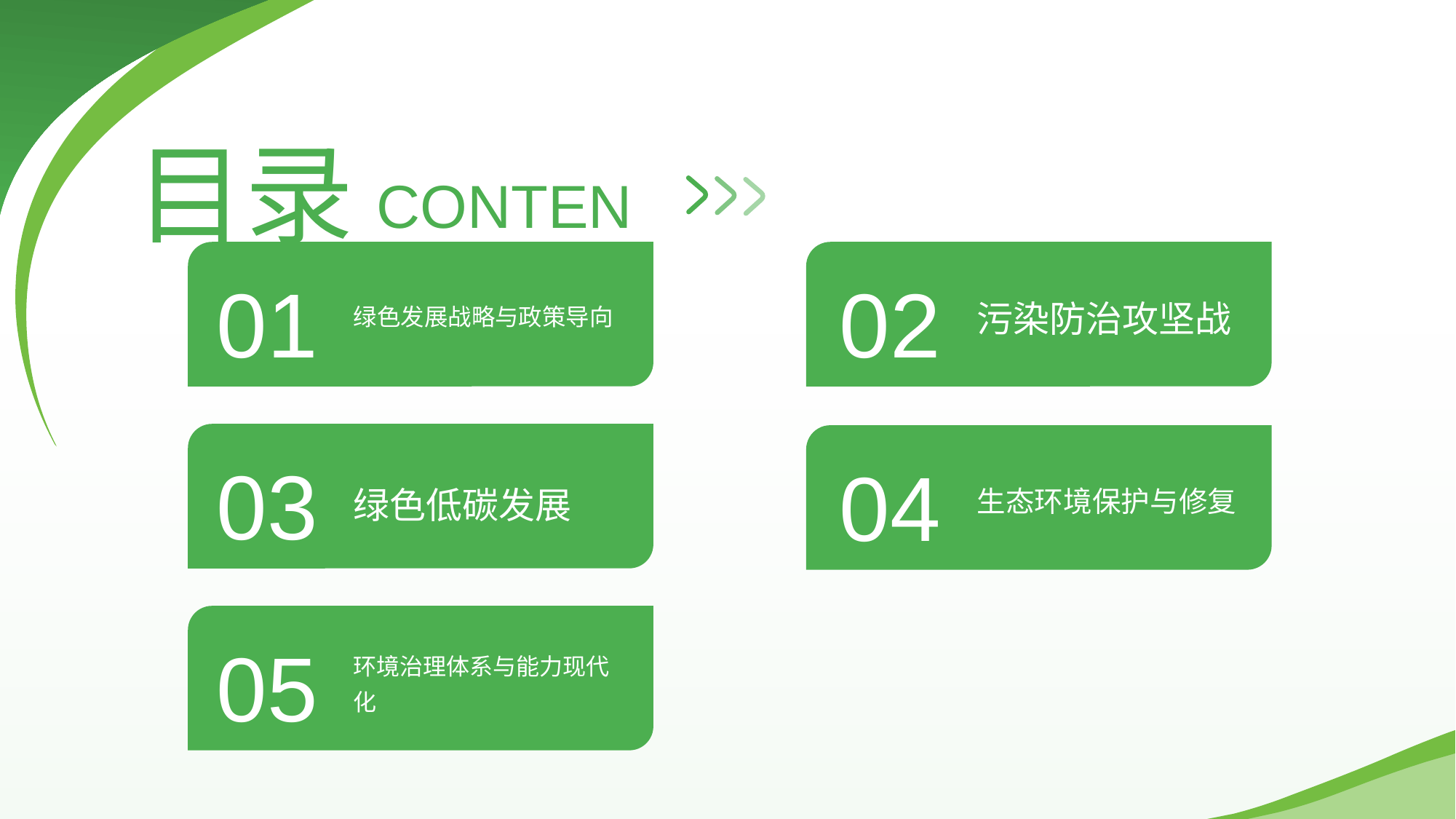

目录
CONTENT

01
02
污染防治攻坚战
绿色发展战略与政策导向

03
04
生态环境保护与修复
绿色低碳发展

05
环境治理体系与能力现代化